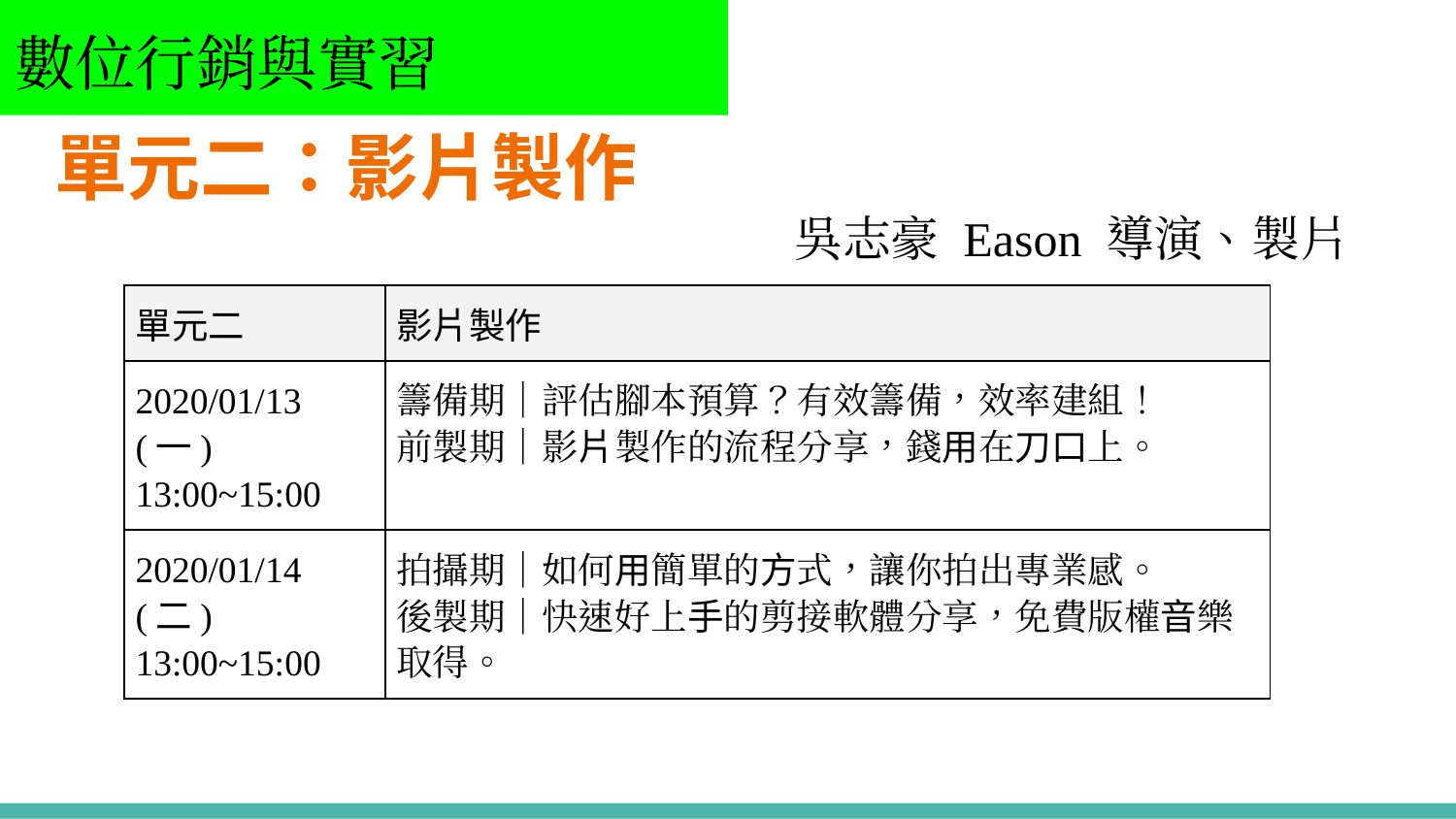

數位行銷與實習
# 單元二：影片製作
吳志豪 Eason 導演、製片

| 單元二 | 影⽚製作 |
| --- | --- |
| 2020/01/13 (一) 13:00~15:00 | 籌備期｜評估腳本預算？有效籌備，效率建組！ 前製期｜影⽚製作的流程分享，錢⽤在⼑⼝上。 |
| 2020/01/14 (二) 13:00~15:00 | 拍攝期｜如何⽤簡單的⽅式，讓你拍出專業感。 後製期｜快速好上⼿的剪接軟體分享，免費版權⾳樂取得。 |